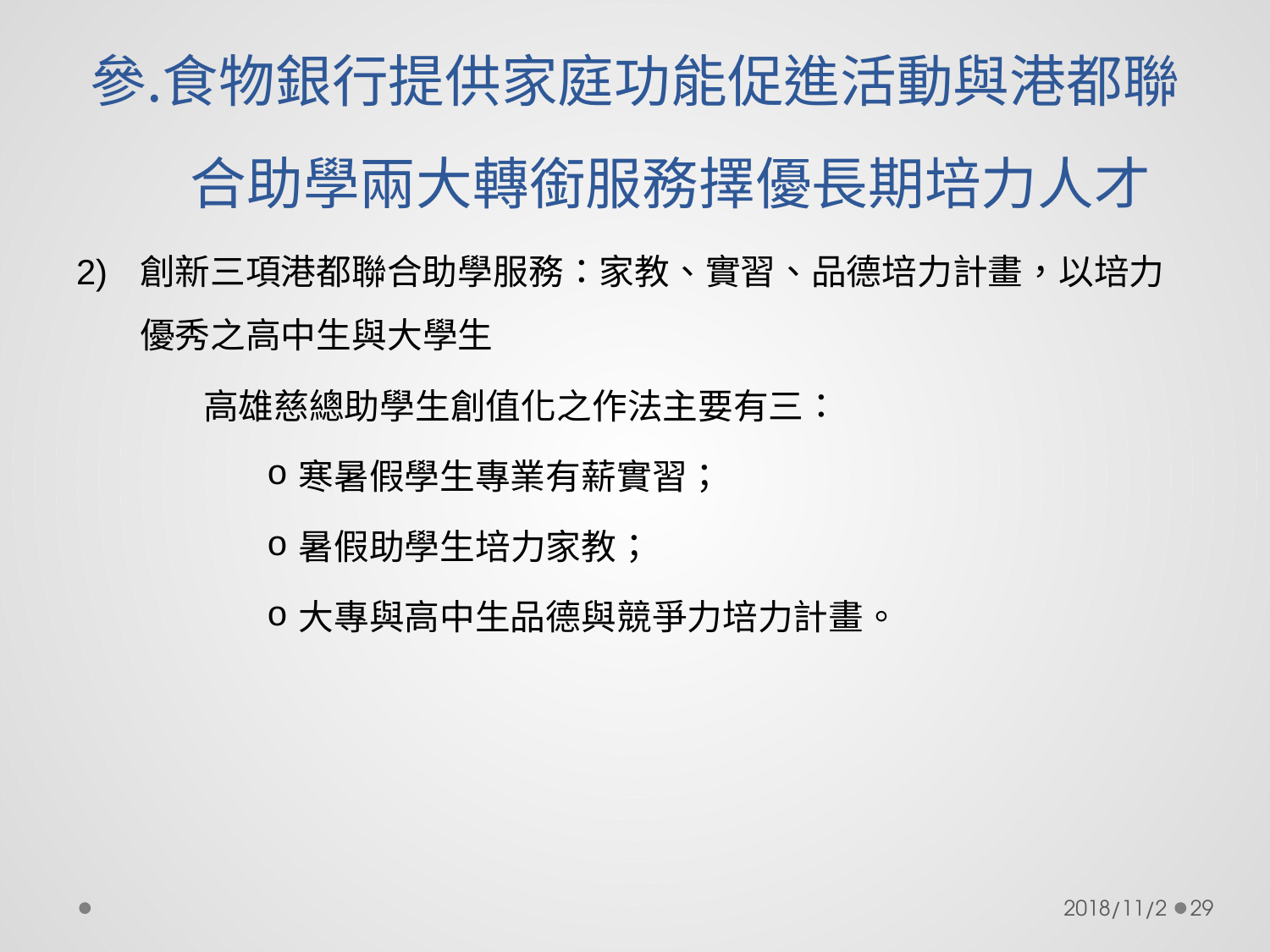

# 食物銀行提供家庭功能促進活動與港都聯合助學兩大轉銜服務擇優長期培力人才
創新三項港都聯合助學服務：家教、實習、品德培力計畫，以培力優秀之高中生與大學生
	高雄慈總助學生創值化之作法主要有三：
寒暑假學生專業有薪實習；
暑假助學生培力家教；
大專與高中生品德與競爭力培力計畫。

2018/11/2
29